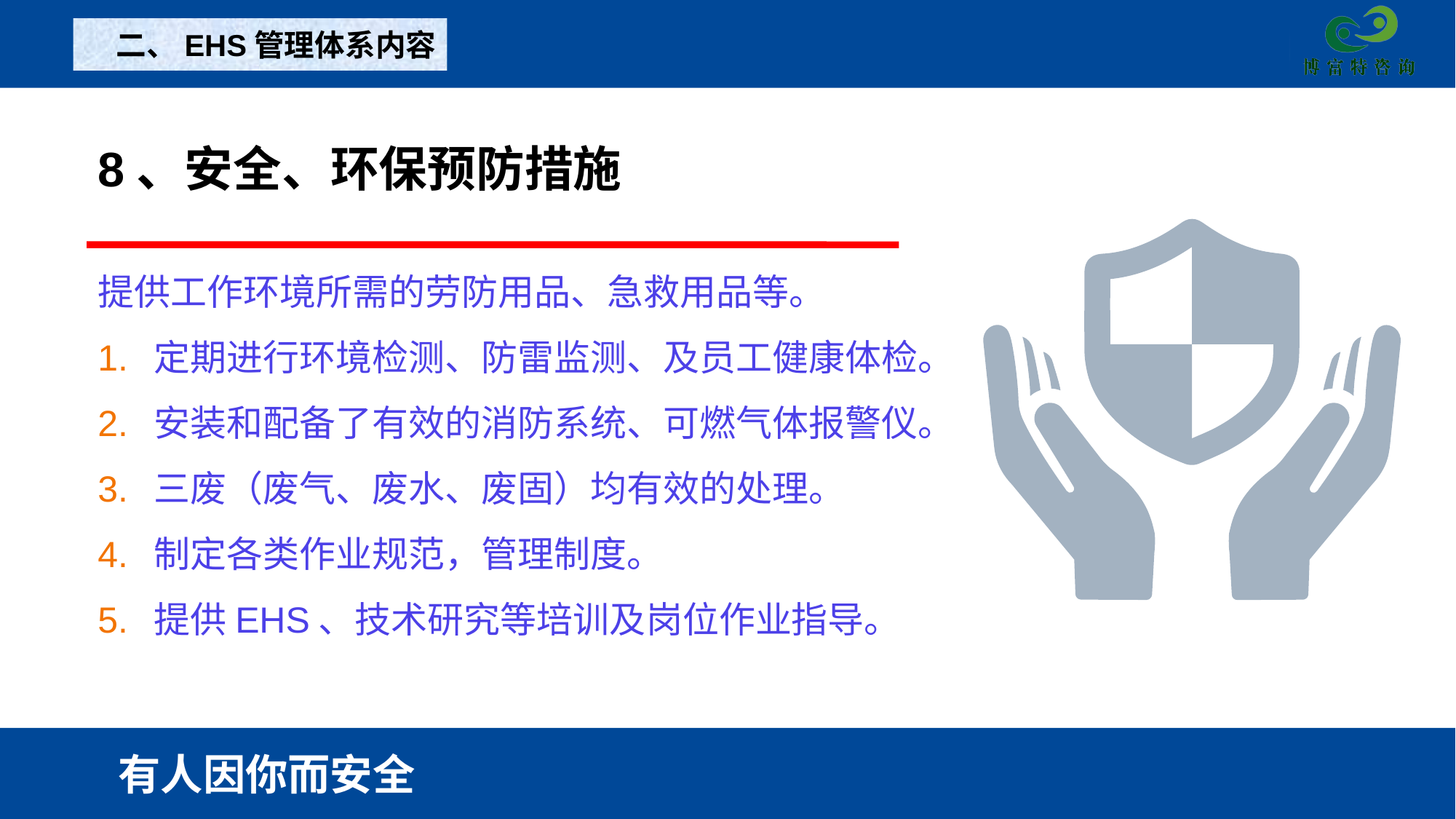

二、EHS管理体系内容
8、安全、环保预防措施

提供工作环境所需的劳防用品、急救用品等。
定期进行环境检测、防雷监测、及员工健康体检。
安装和配备了有效的消防系统、可燃气体报警仪。
三废（废气、废水、废固）均有效的处理。
制定各类作业规范，管理制度。
提供EHS、技术研究等培训及岗位作业指导。